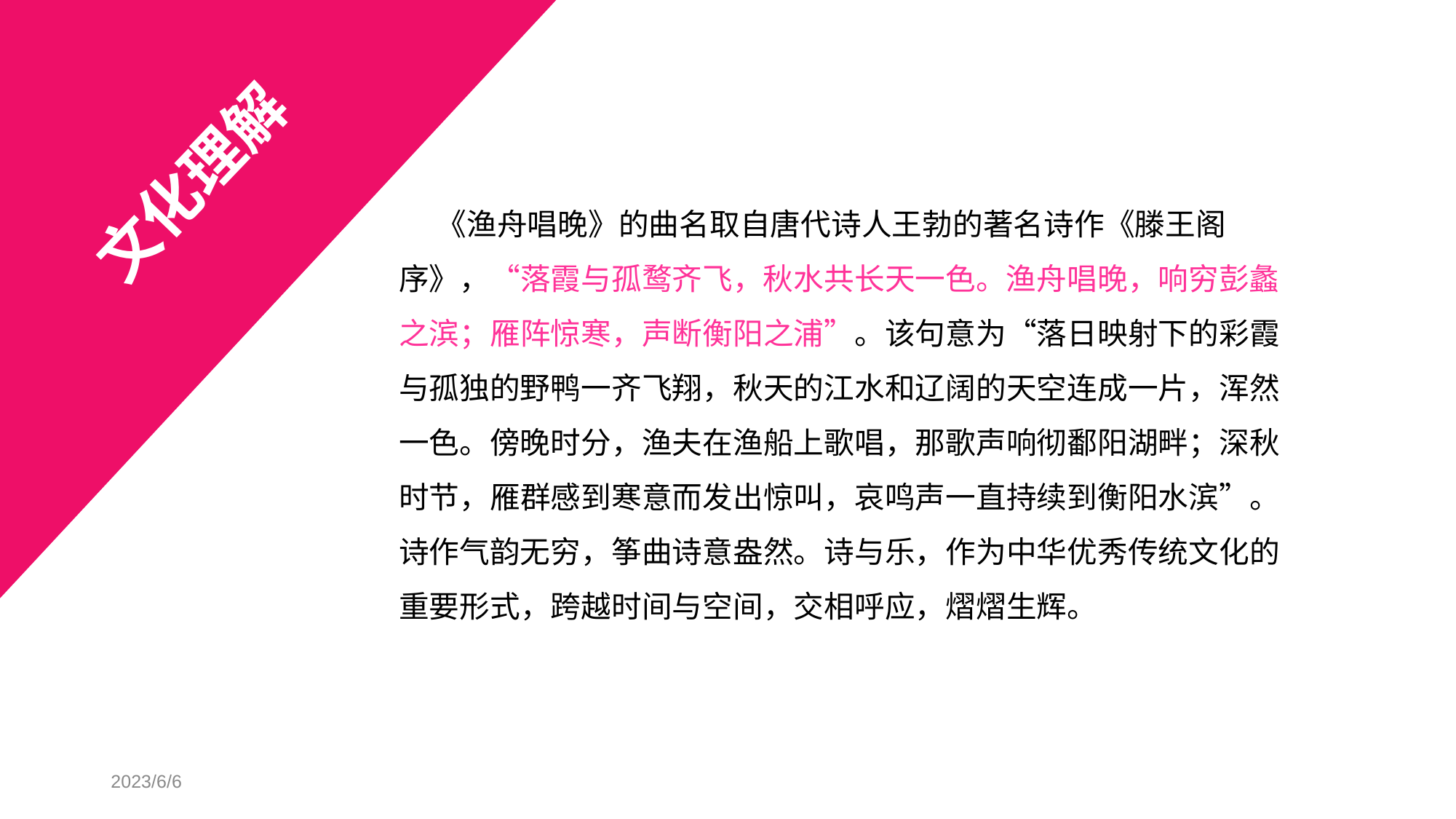

文化理解
     《渔舟唱晚》的曲名取自唐代诗人王勃的著名诗作《滕王阁序》，“落霞与孤鹜齐飞，秋水共长天一色。渔舟唱晚，响穷彭蠡之滨；雁阵惊寒，声断衡阳之浦”。该句意为“落日映射下的彩霞与孤独的野鸭一齐飞翔，秋天的江水和辽阔的天空连成一片，浑然一色。傍晚时分，渔夫在渔船上歌唱，那歌声响彻鄱阳湖畔；深秋时节，雁群感到寒意而发出惊叫，哀鸣声一直持续到衡阳水滨”。诗作气韵无穷，筝曲诗意盎然。诗与乐，作为中华优秀传统文化的重要形式，跨越时间与空间，交相呼应，熠熠生辉。
2023/6/6